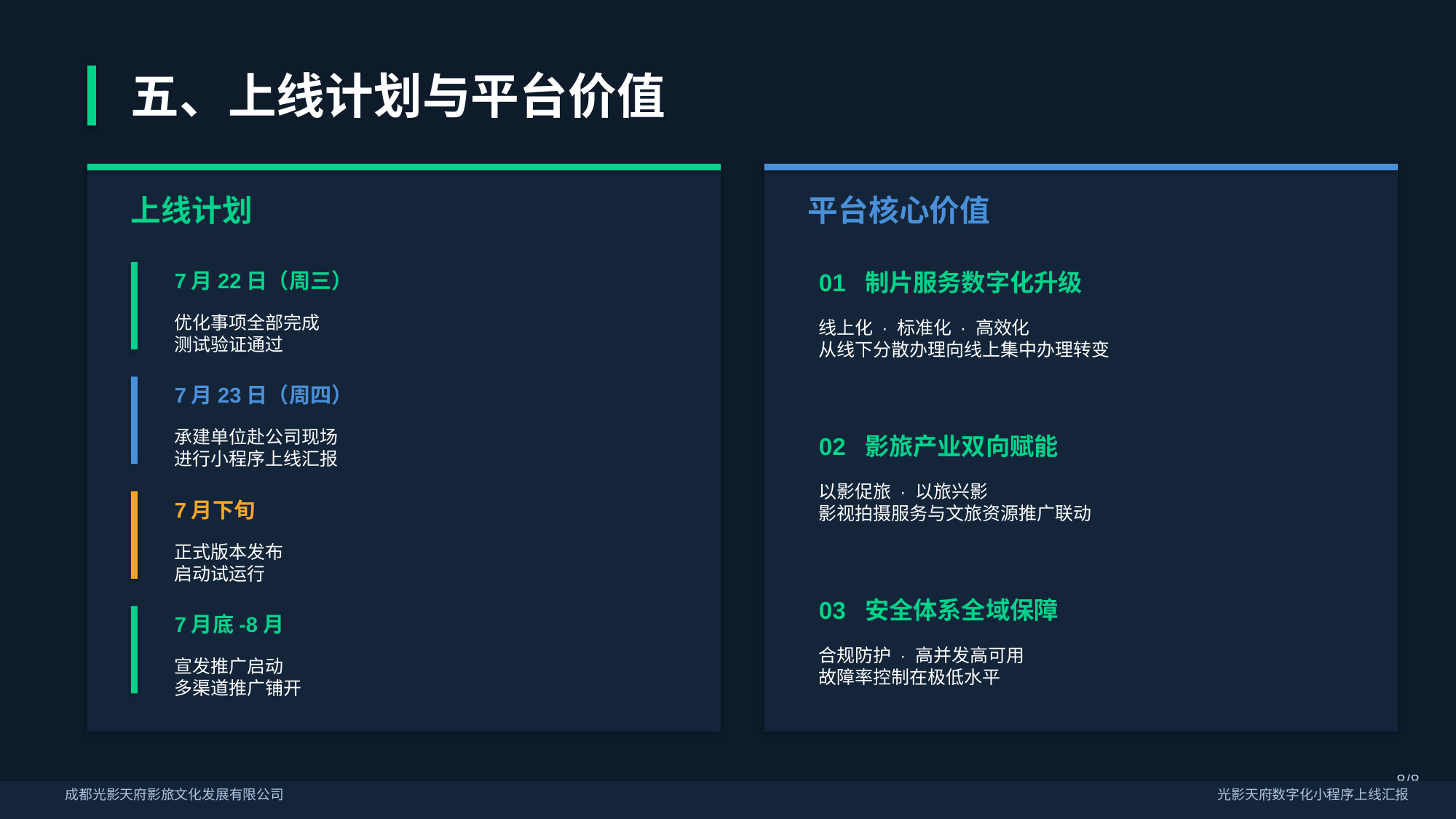

五、上线计划与平台价值

上线计划
平台核心价值

7月22日（周三）
01  制片服务数字化升级
优化事项全部完成
测试验证通过
线上化 · 标准化 · 高效化
从线下分散办理向线上集中办理转变

7月23日（周四）
承建单位赴公司现场
进行小程序上线汇报
02  影旅产业双向赋能
以影促旅 · 以旅兴影
影视拍摄服务与文旅资源推广联动

7月下旬
正式版本发布
启动试运行
03  安全体系全域保障

7月底-8月
合规防护 · 高并发高可用
故障率控制在极低水平
宣发推广启动
多渠道推广铺开
8/8

成都光影天府影旅文化发展有限公司
光影天府数字化小程序上线汇报